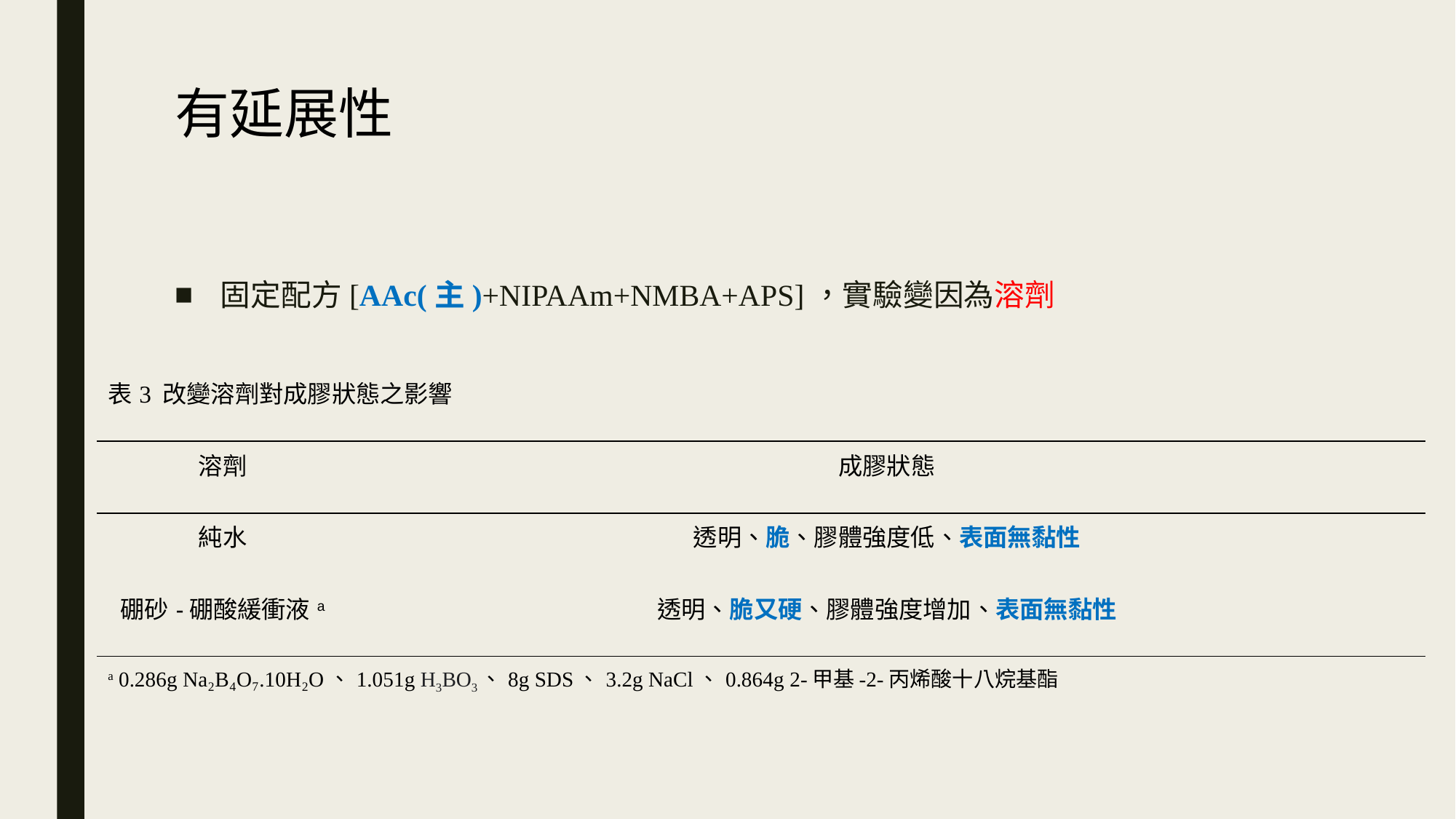

# 有延展性
固定配方[AAc(主)+NIPAAm+NMBA+APS]，實驗變因為溶劑
| 表3 改變溶劑對成膠狀態之影響 |  |
| --- | --- |
| 溶劑 | 成膠狀態 |
| 純水 | 透明、脆、膠體強度低、表面無黏性 |
| 硼砂-硼酸緩衝液a | 透明、脆又硬、膠體強度增加、表面無黏性 |
| a 0.286g Na₂B₄O₇.10H₂O、1.051g H3BO3、8g SDS、3.2g NaCl、0.864g 2-甲基-2-丙烯酸十八烷基酯 |  |